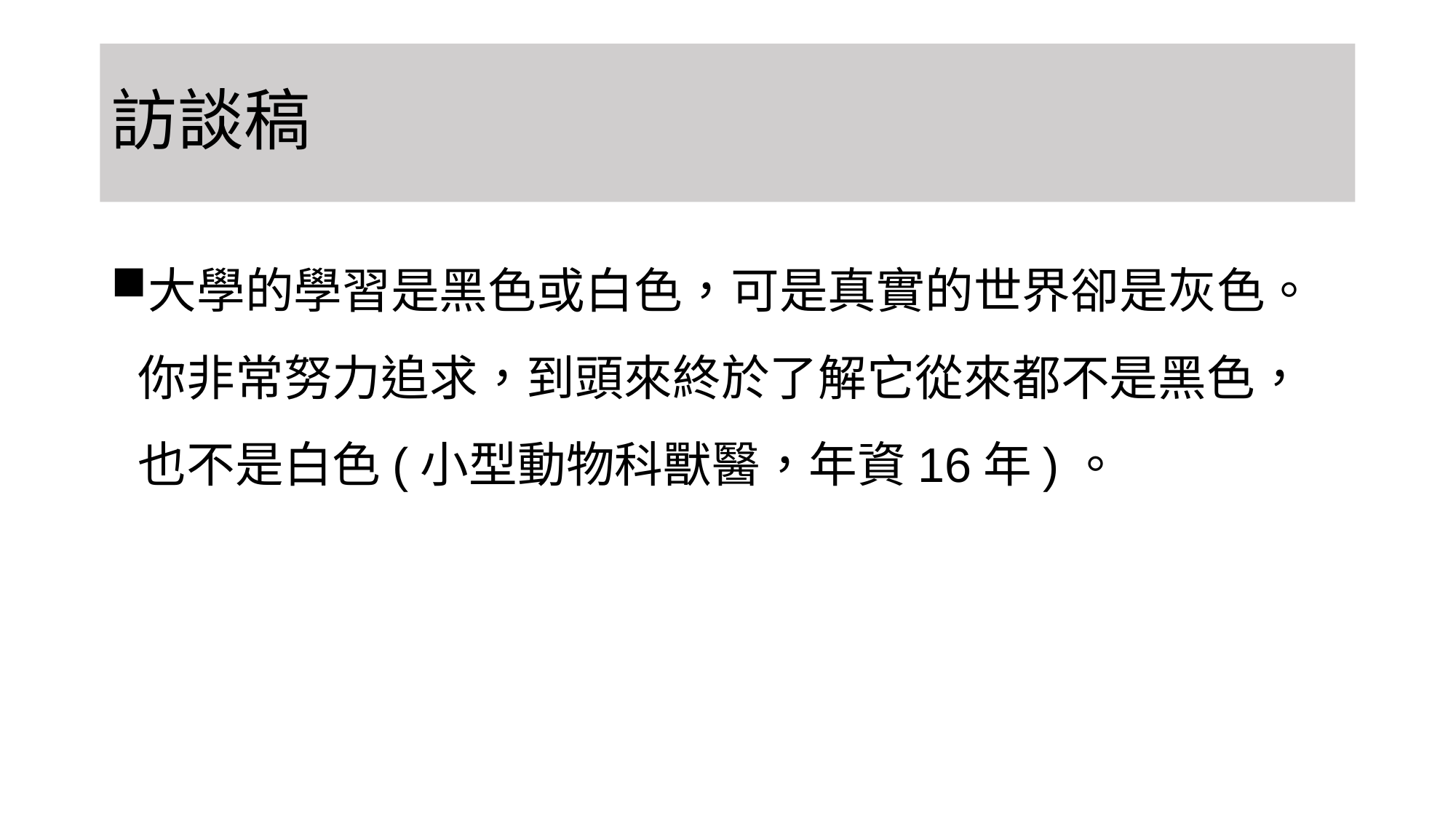

# 訪談稿
大學的學習是黑色或白色，可是真實的世界卻是灰色。你非常努力追求，到頭來終於了解它從來都不是黑色，也不是白色(小型動物科獸醫，年資16年)。